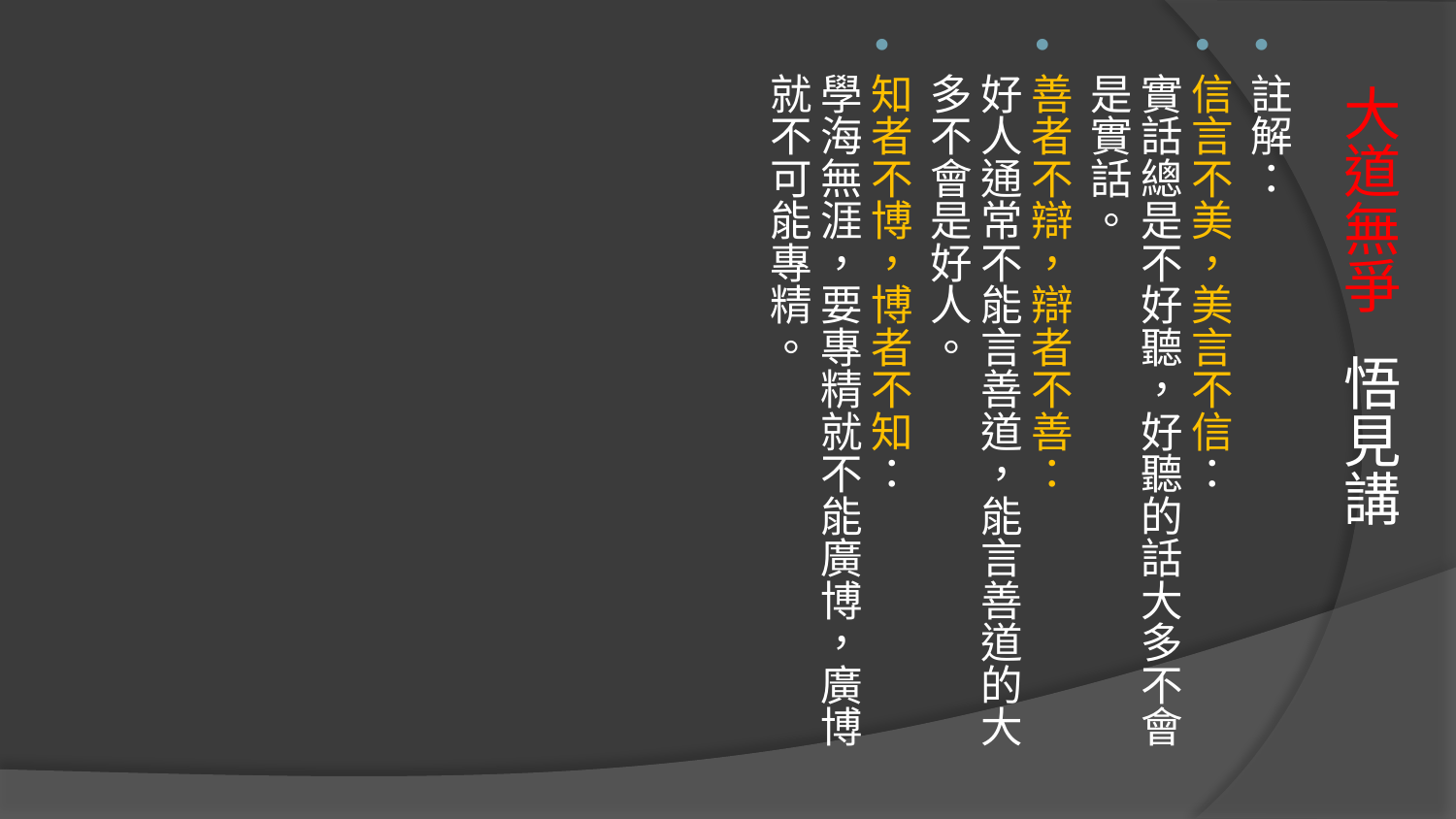

註解：
信言不美，美言不信：
實話總是不好聽，好聽的話大多不會是實話。
善者不辯，辯者不善：
好人通常不能言善道，能言善道的大多不會是好人。
知者不博，博者不知：
學海無涯，要專精就不能廣博，廣博就不可能專精。

# 大道無爭   悟見講